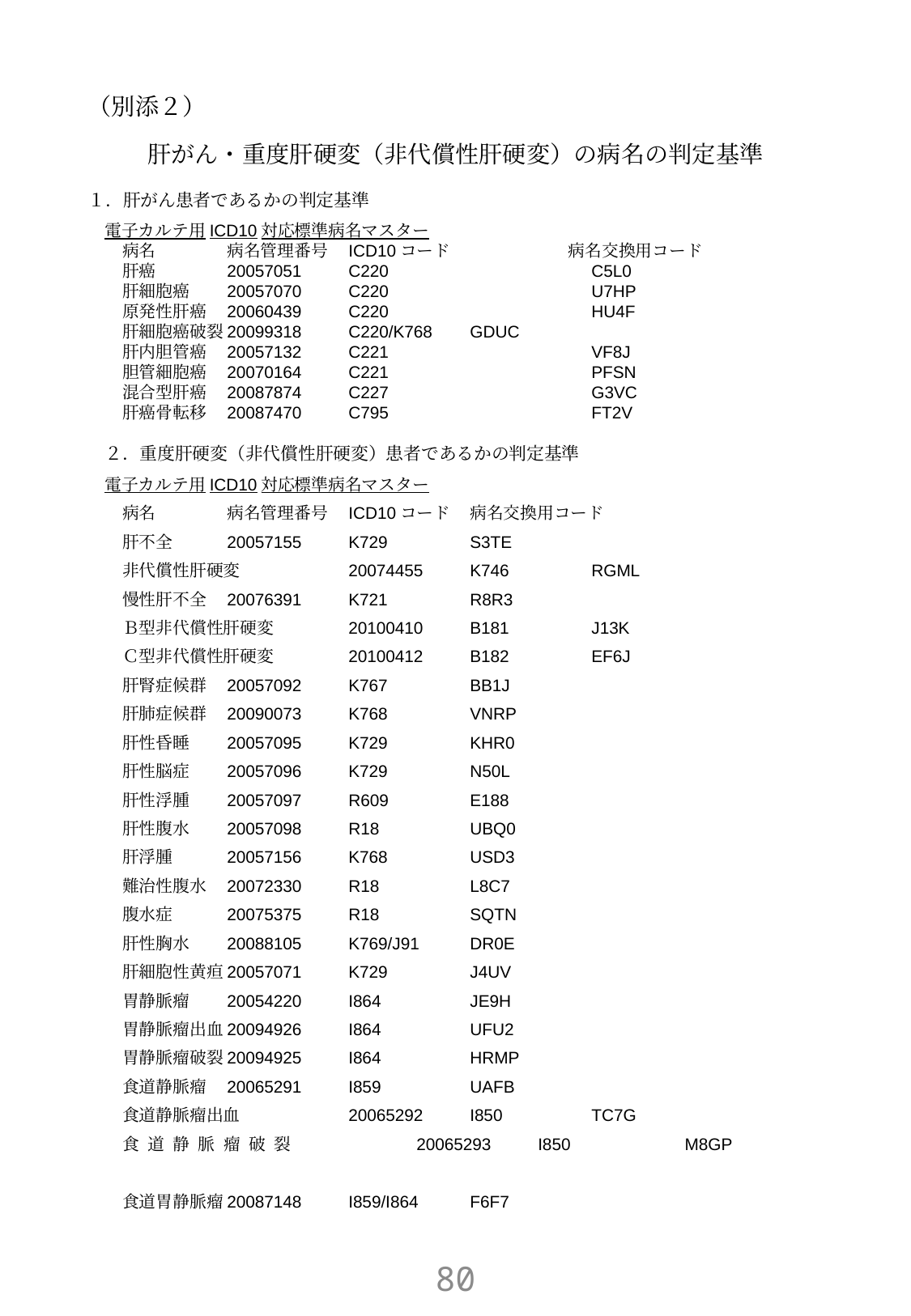

（別添２）

肝がん・重度肝硬変（非代償性肝硬変）の病名の判定基準

１．肝がん患者であるかの判定基準
電子カルテ用ICD10対応標準病名マスター
病名	病名管理番号	ICD10コード　　　　　　　病名交換用コード
肝癌	20057051	C220	　　	C5L0
肝細胞癌	20057070	C220	　　	U7HP
原発性肝癌	20060439	C220	　　	HU4F
肝細胞癌破裂	20099318	C220/K768　	GDUC
肝内胆管癌	20057132	C221		VF8J
胆管細胞癌	20070164	C221		PFSN
混合型肝癌	20087874	C227		G3VC
肝癌骨転移	20087470	C795		FT2V

２．重度肝硬変（非代償性肝硬変）患者であるかの判定基準
電子カルテ用ICD10対応標準病名マスター
病名	病名管理番号	ICD10コード	病名交換用コード
肝不全	20057155	K729　	S3TE
非代償性肝硬変	20074455	K746	RGML
慢性肝不全	20076391	K721　	R8R3
Ｂ型非代償性肝硬変	20100410	B181　	J13K
Ｃ型非代償性肝硬変	20100412	B182　	EF6J
肝腎症候群	20057092　	K767	BB1J
肝肺症候群	20090073	K768	VNRP
肝性昏睡	20057095	K729　	KHR0
肝性脳症	20057096	K729　	N50L
肝性浮腫	20057097	R609	E188
肝性腹水	20057098	R18	UBQ0
肝浮腫	20057156	K768	USD3
難治性腹水	20072330	R18	L8C7
腹水症	20075375	R18　	SQTN
肝性胸水	20088105	K769/J91	DR0E
肝細胞性黄疸	20057071	K729	J4UV
胃静脈瘤	20054220	I864	JE9H
胃静脈瘤出血	20094926　	I864　	UFU2
胃静脈瘤破裂	20094925　	I864　	HRMP
食道静脈瘤	20065291	I859　	UAFB
食道静脈瘤出血	20065292	I850　	TC7G
食道静脈瘤破裂	20065293	I850　	M8GP
食道胃静脈瘤	20087148	I859/I864	F6F7
80